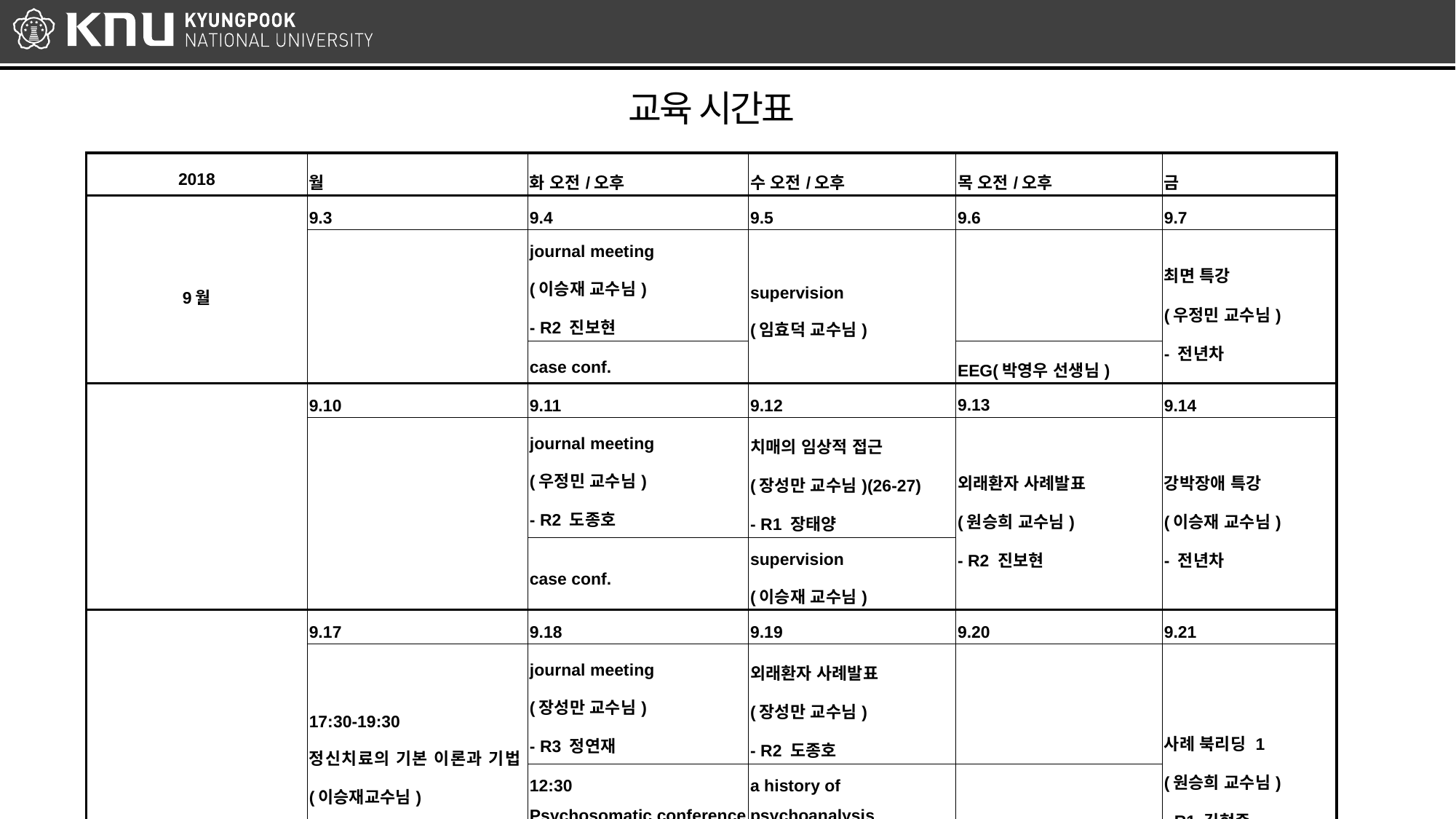

교육 시간표
| 2018 | 월 | 화 오전/오후 | 수 오전/오후 | 목 오전/오후 | 금 |
| --- | --- | --- | --- | --- | --- |
| 9월 | 9.3 | 9.4 | 9.5 | 9.6 | 9.7 |
|  |  | journal meeting (이승재 교수님) - R2 진보현 | supervision (임효덕 교수님) |  | 최면 특강 (우정민 교수님) - 전년차 |
|  |  | case conf. |  | EEG(박영우 선생님) |  |
|  | 9.10 | 9.11 | 9.12 | 9.13 | 9.14 |
|  |  | journal meeting (우정민 교수님) - R2 도종호 | 치매의 임상적 접근 (장성만 교수님)(26-27) - R1 장태양 | 외래환자 사례발표 (원승희 교수님) - R2 진보현 | 강박장애 특강 (이승재 교수님) - 전년차 |
|  |  | case conf. | supervision (이승재 교수님) |  |  |
|  | 9.17 | 9.18 | 9.19 | 9.20 | 9.21 |
|  | 17:30-19:30 정신치료의 기본 이론과 기법(이승재교수님) -2년차 | journal meeting (장성만 교수님) - R3 정연재 | 외래환자 사례발표 (장성만 교수님) - R2 도종호 |  | 사례 북리딩 1 (원승희 교수님) - R1 김현준 |
|  |  | 12:30 Psychosomatic conference (우정민 교수님) | a history of psychoanalysis (임효덕 교수님) - R3 조진호 | EEG(박영우 선생님) |  |
|  |  | case conf. |  |  |  |